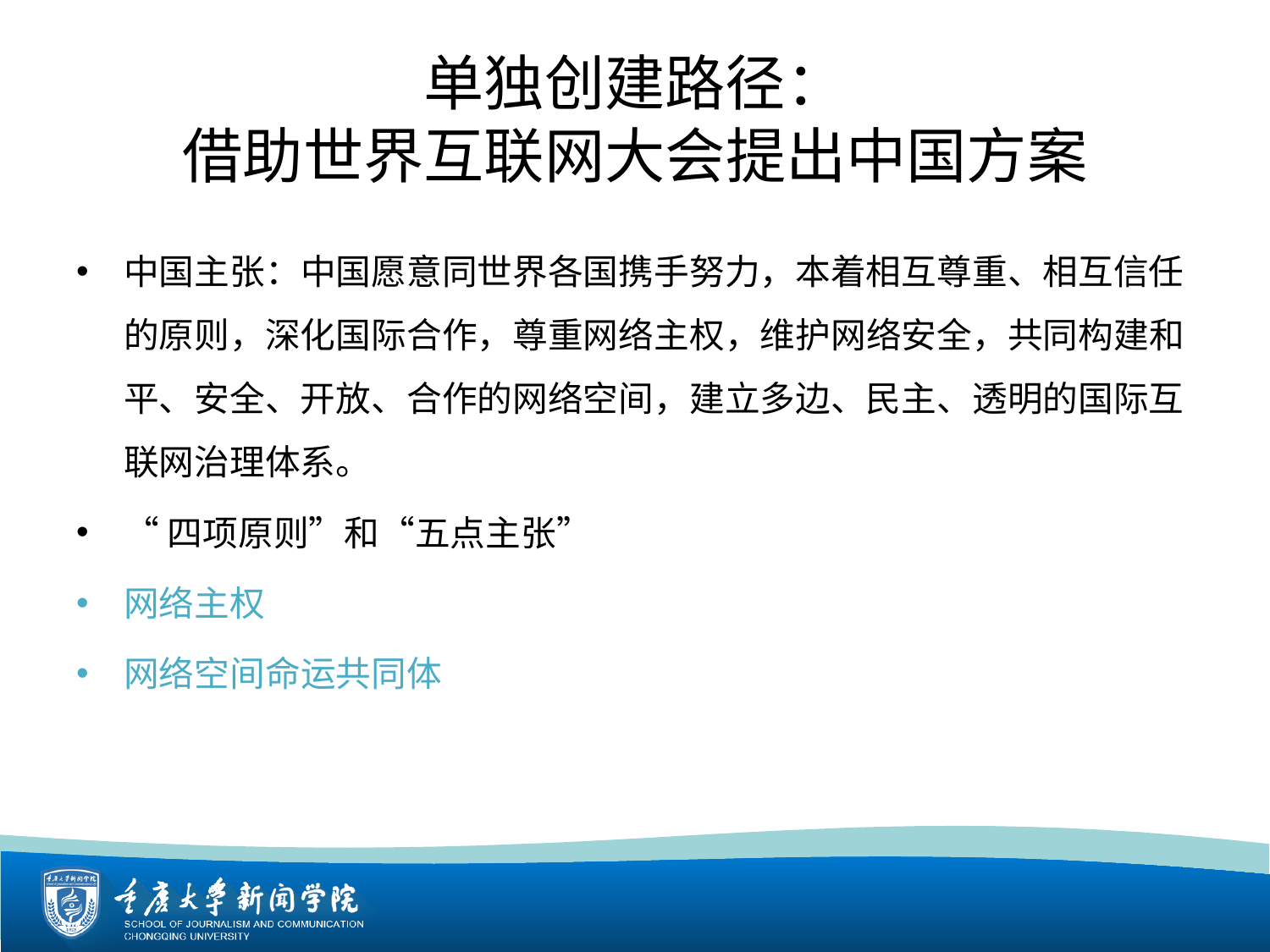

# 单独创建路径： 借助世界互联网大会提出中国方案
中国主张：中国愿意同世界各国携手努力，本着相互尊重、相互信任的原则，深化国际合作，尊重网络主权，维护网络安全，共同构建和平、安全、开放、合作的网络空间，建立多边、民主、透明的国际互联网治理体系。
“四项原则”和“五点主张”
网络主权
网络空间命运共同体